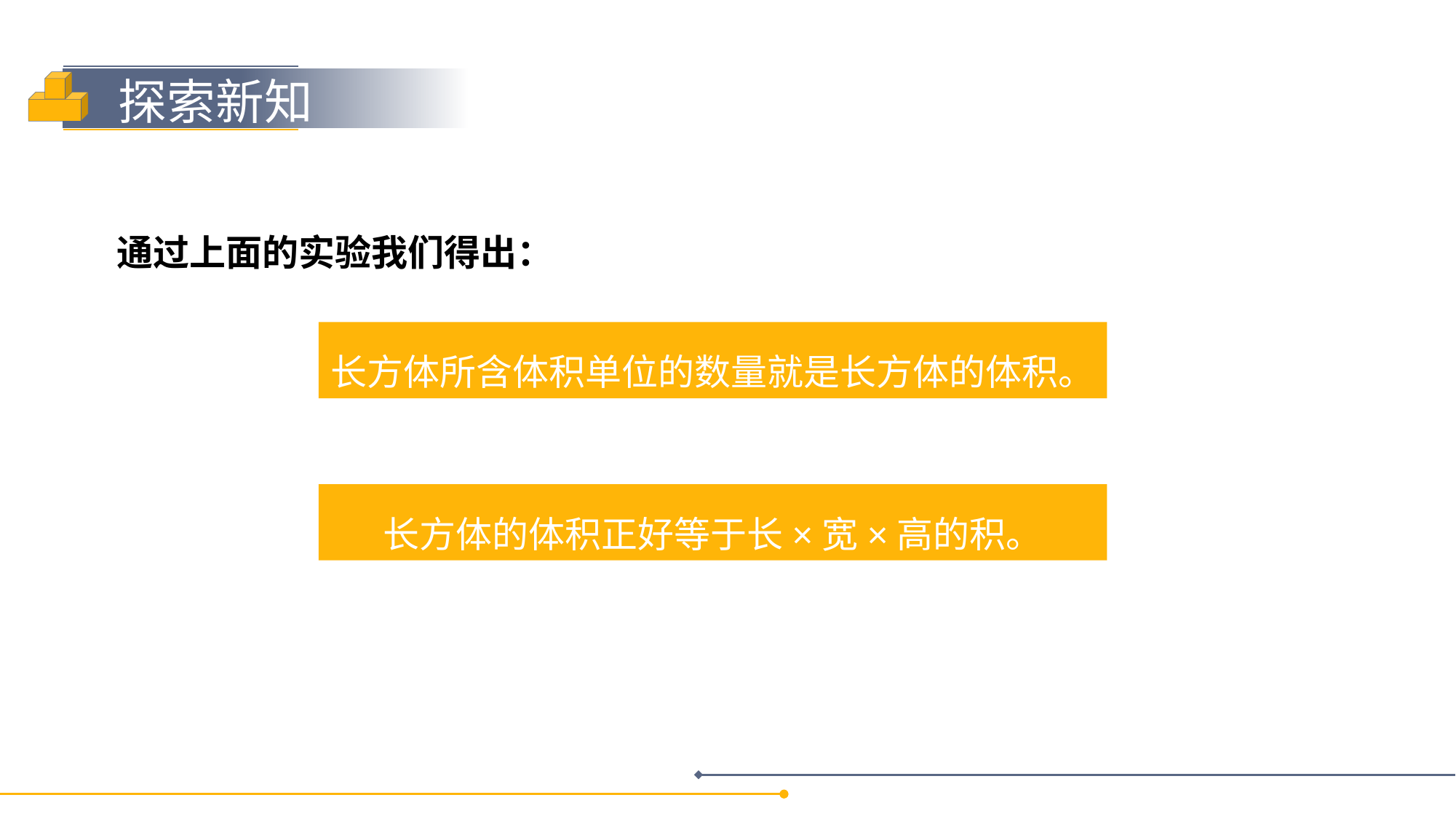

通过上面的实验我们得出：
长方体所含体积单位的数量就是长方体的体积。
长方体的体积正好等于长×宽×高的积。